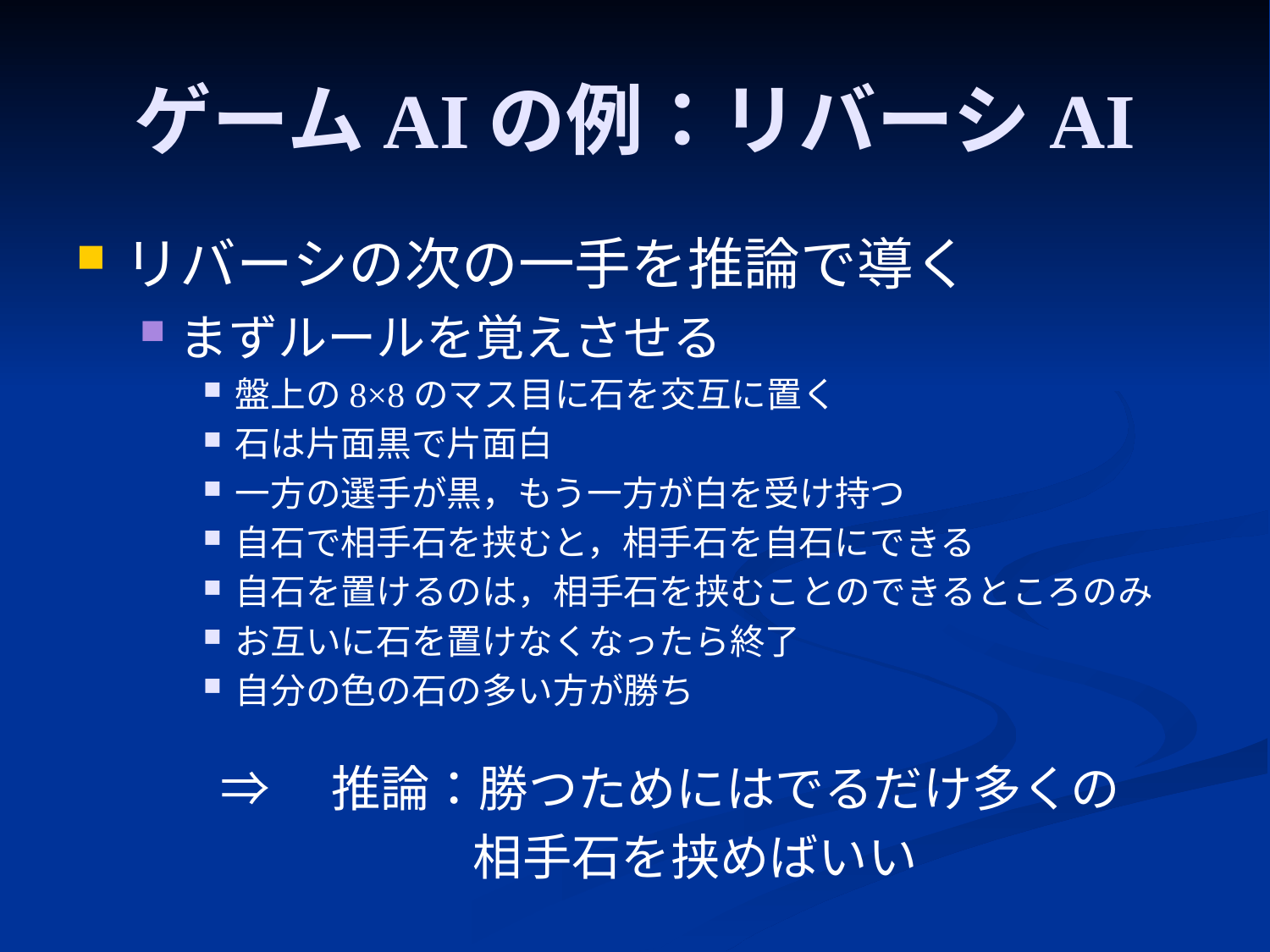

# ゲームAIの例：リバーシAI
リバーシの次の一手を推論で導く
まずルールを覚えさせる
盤上の8×8のマス目に石を交互に置く
石は片面黒で片面白
一方の選手が黒，もう一方が白を受け持つ
自石で相手石を挟むと，相手石を自石にできる
自石を置けるのは，相手石を挟むことのできるところのみ
お互いに石を置けなくなったら終了
自分の色の石の多い方が勝ち

⇒　推論：勝つためにはでるだけ多くの
　相手石を挟めばいい